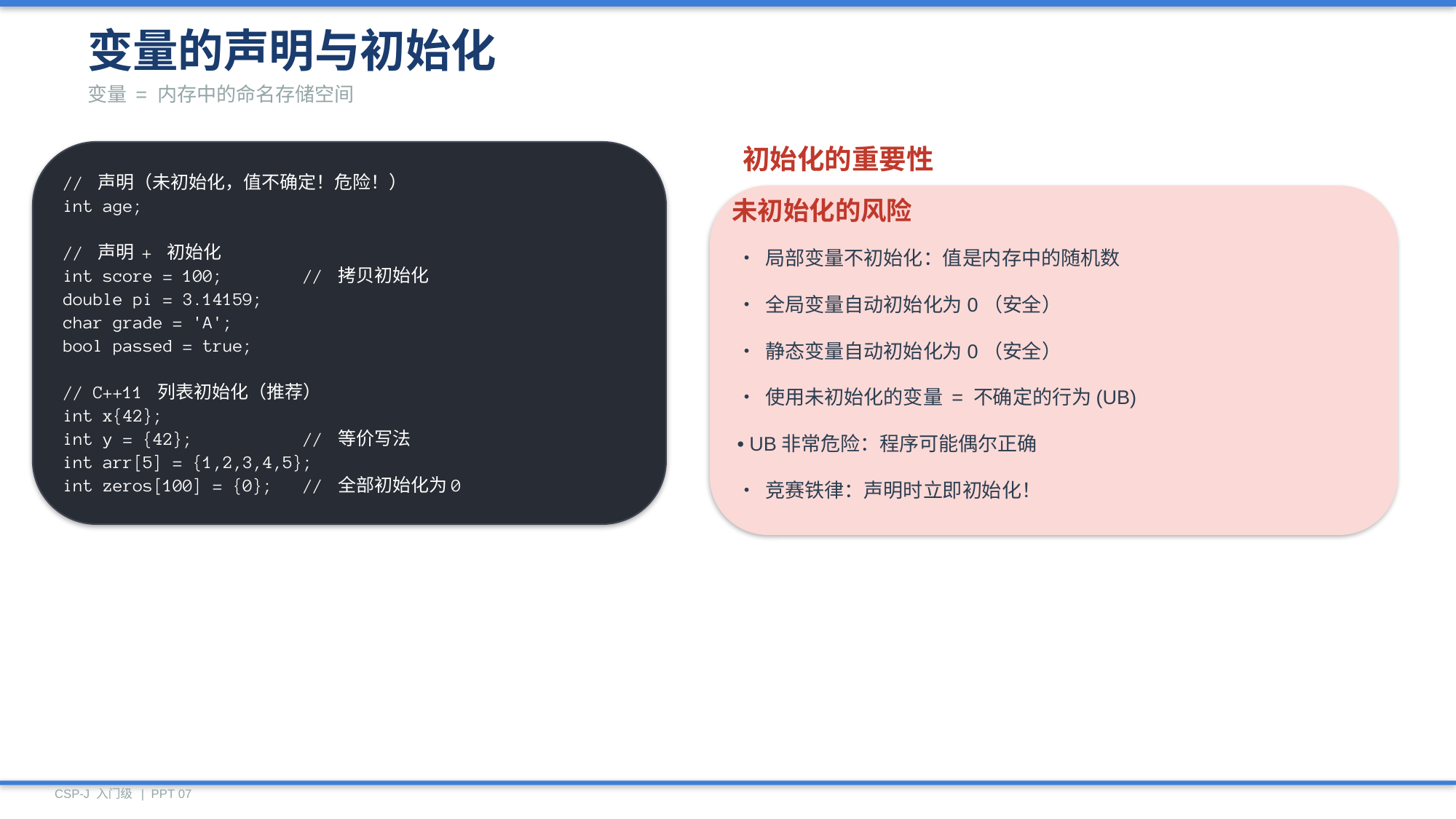

变量的声明与初始化
变量 = 内存中的命名存储空间
// 声明（未初始化，值不确定！危险！）
int age;

// 声明 + 初始化
int score = 100;        // 拷贝初始化
double pi = 3.14159;
char grade = 'A';
bool passed = true;

// C++11 列表初始化（推荐）
int x{42};
int y = {42};           // 等价写法
int arr[5] = {1,2,3,4,5};
int zeros[100] = {0};   // 全部初始化为0
初始化的重要性

未初始化的风险
• 局部变量不初始化：值是内存中的随机数
• 全局变量自动初始化为0（安全）
• 静态变量自动初始化为0（安全）
• 使用未初始化的变量 = 不确定的行为(UB)
• UB非常危险：程序可能偶尔正确
• 竞赛铁律：声明时立即初始化！

CSP-J 入门级  |  PPT 07